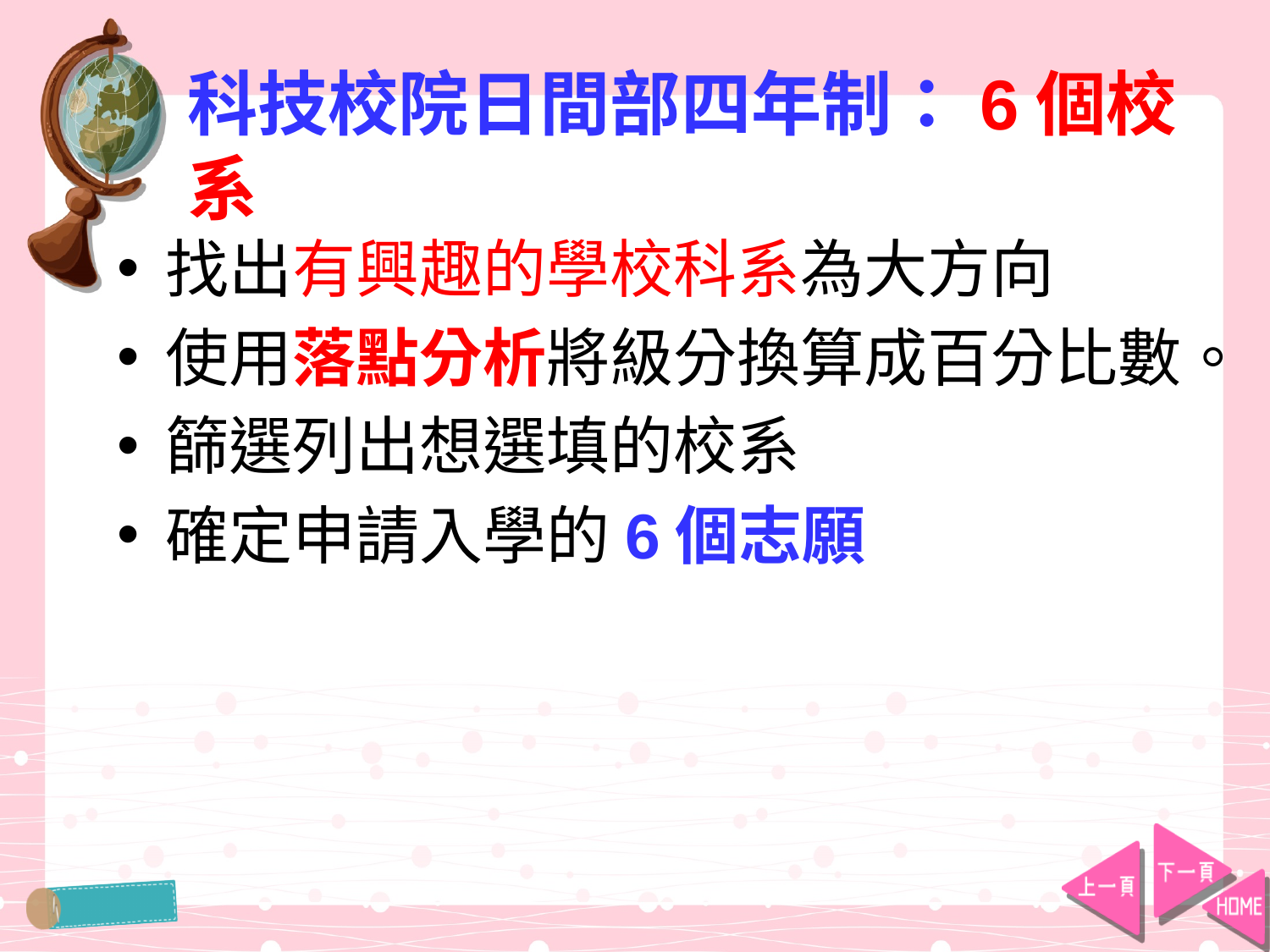

# 科技校院日間部四年制：6個校系
找出有興趣的學校科系為大方向
使用落點分析將級分換算成百分比數。
篩選列出想選填的校系
確定申請入學的6個志願